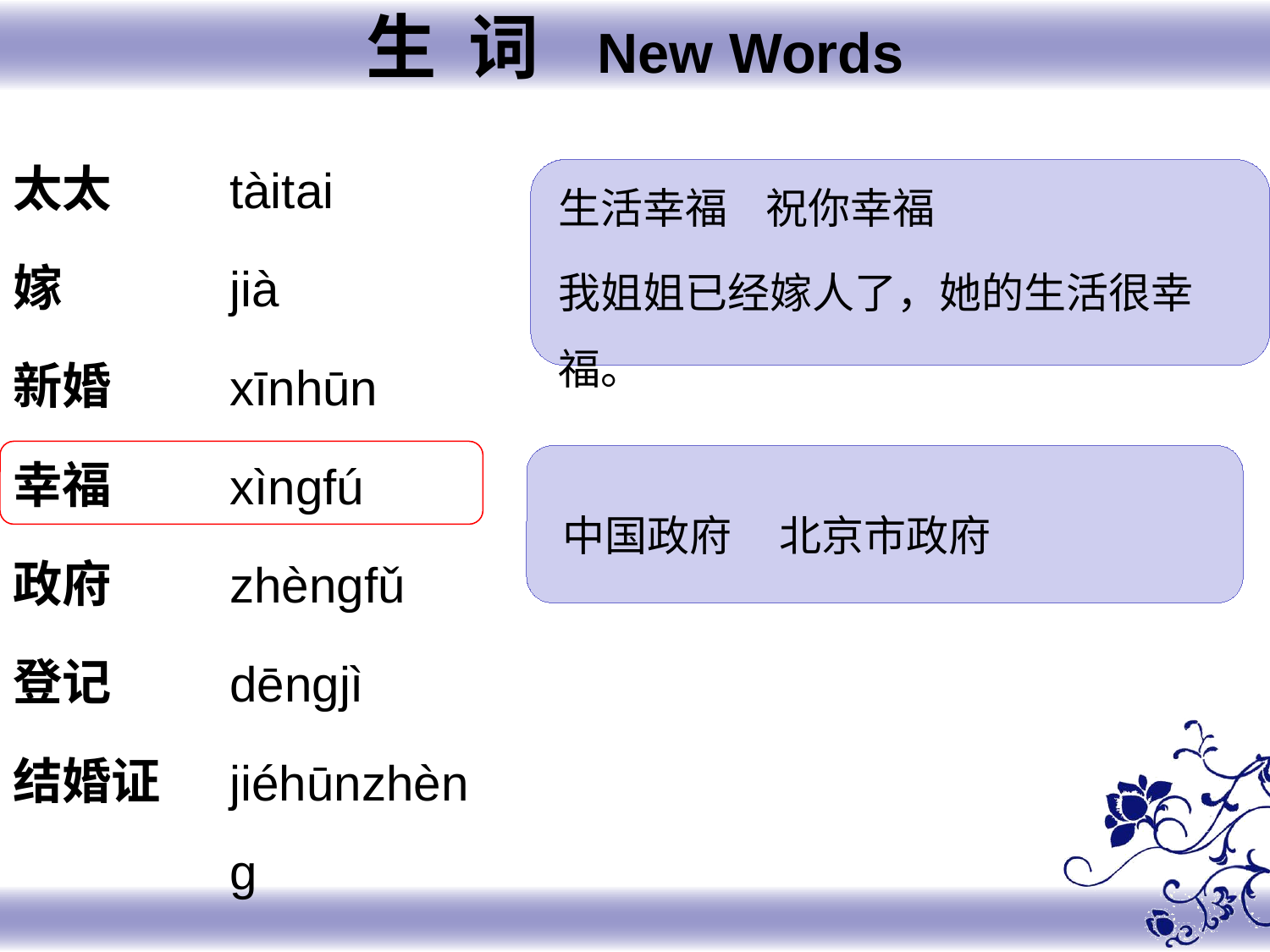

生  词   New Words
太太
嫁
新婚
幸福
政府
登记
结婚证
tàitai
jià
xīnhūn
xìngfú
zhèngfǔ
dēngjì
jiéhūnzhèng

生活幸福    祝你幸福
我姐姐已经嫁人了，她的生活很幸福。

中国政府     北京市政府